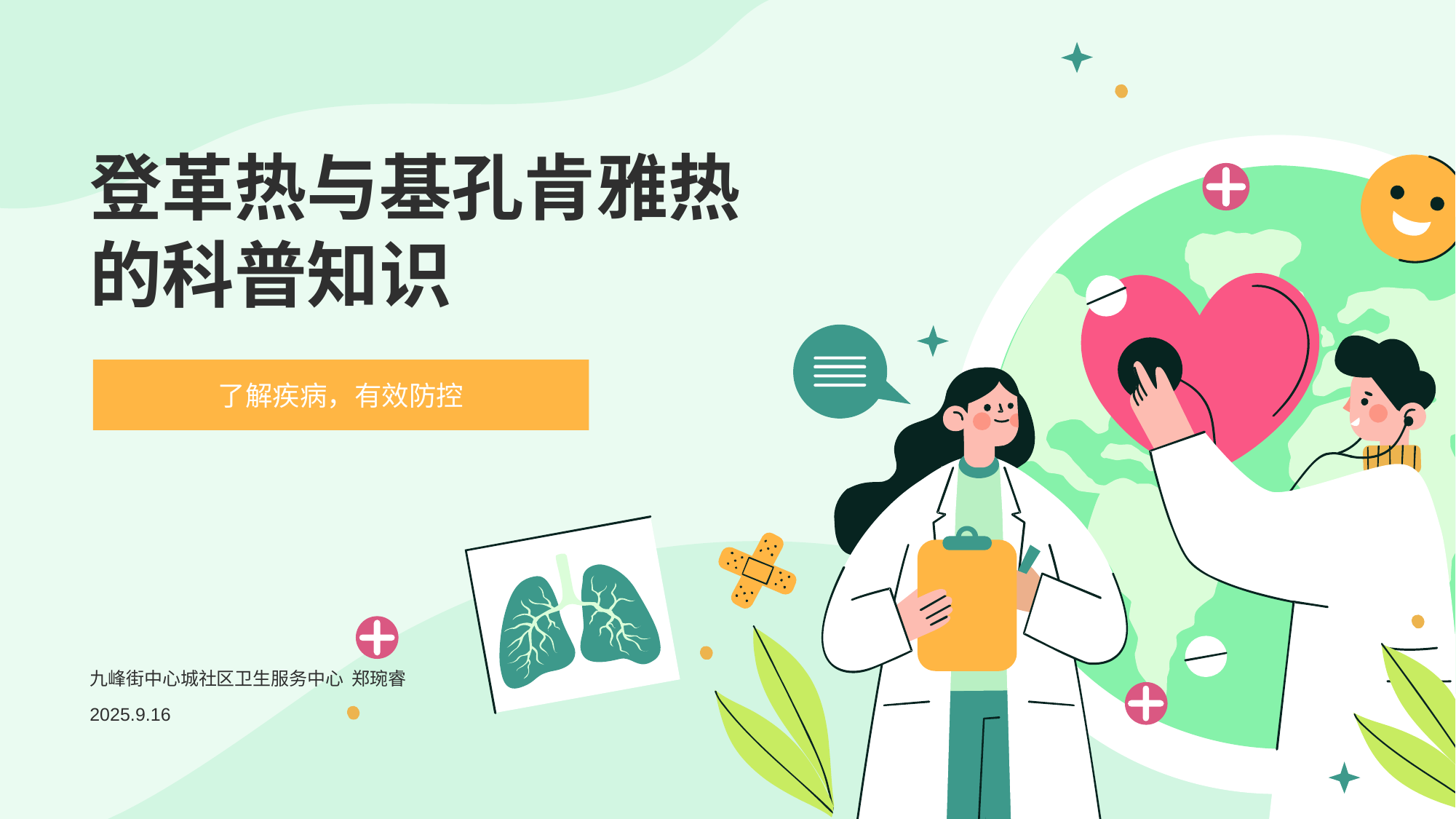

# 登革热与基孔肯雅热的科普知识
了解疾病，有效防控
九峰街中心城社区卫生服务中心  郑琬睿
2025.9.16